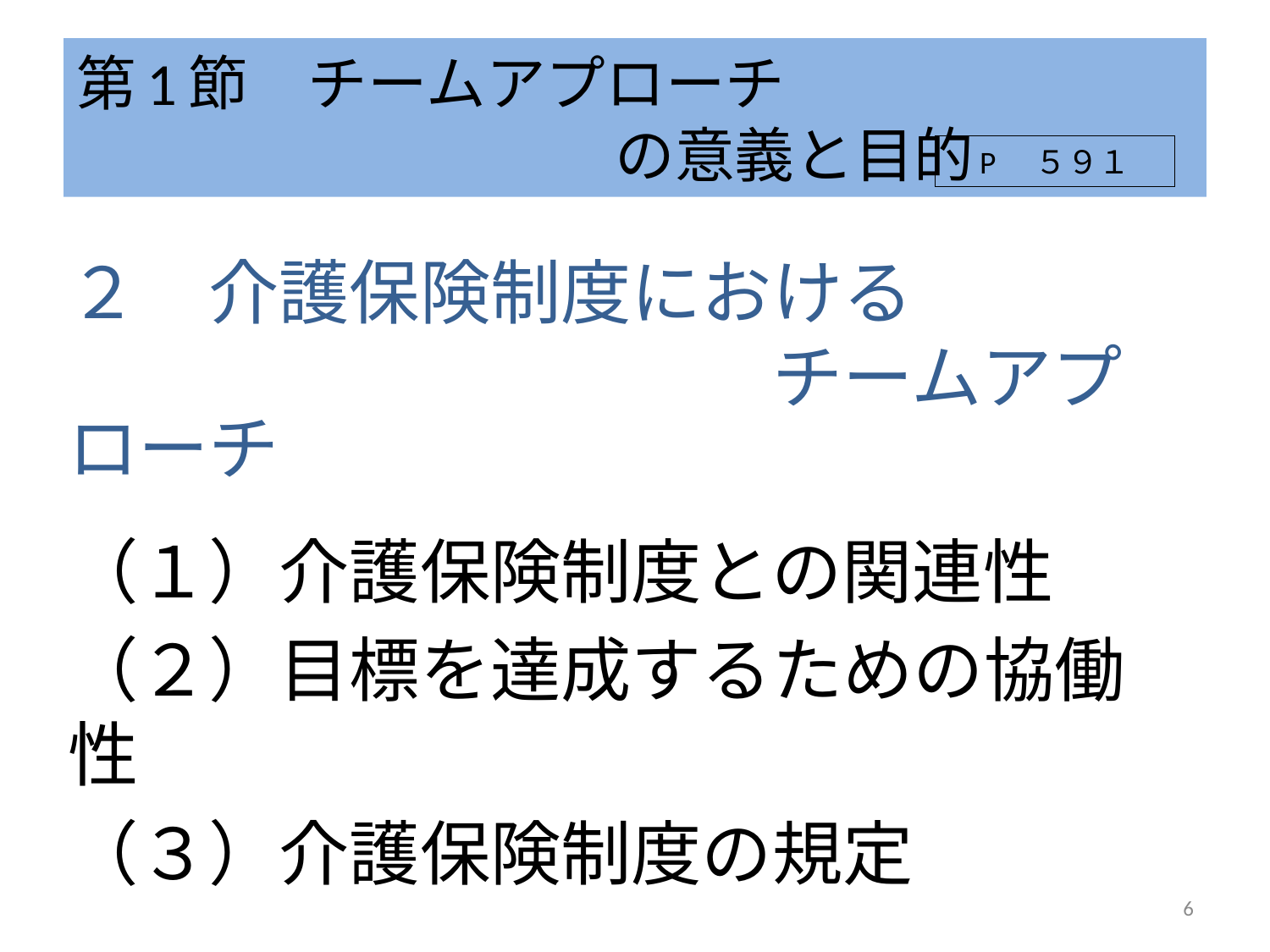

# 第1節　チームアプローチ 　　　　　　　　　の意義と目的
P　５９１
２　介護保険制度における
　　　　　　　　　　チームアプローチ

（１）介護保険制度との関連性
（２）目標を達成するための協働性
（３）介護保険制度の規定

6